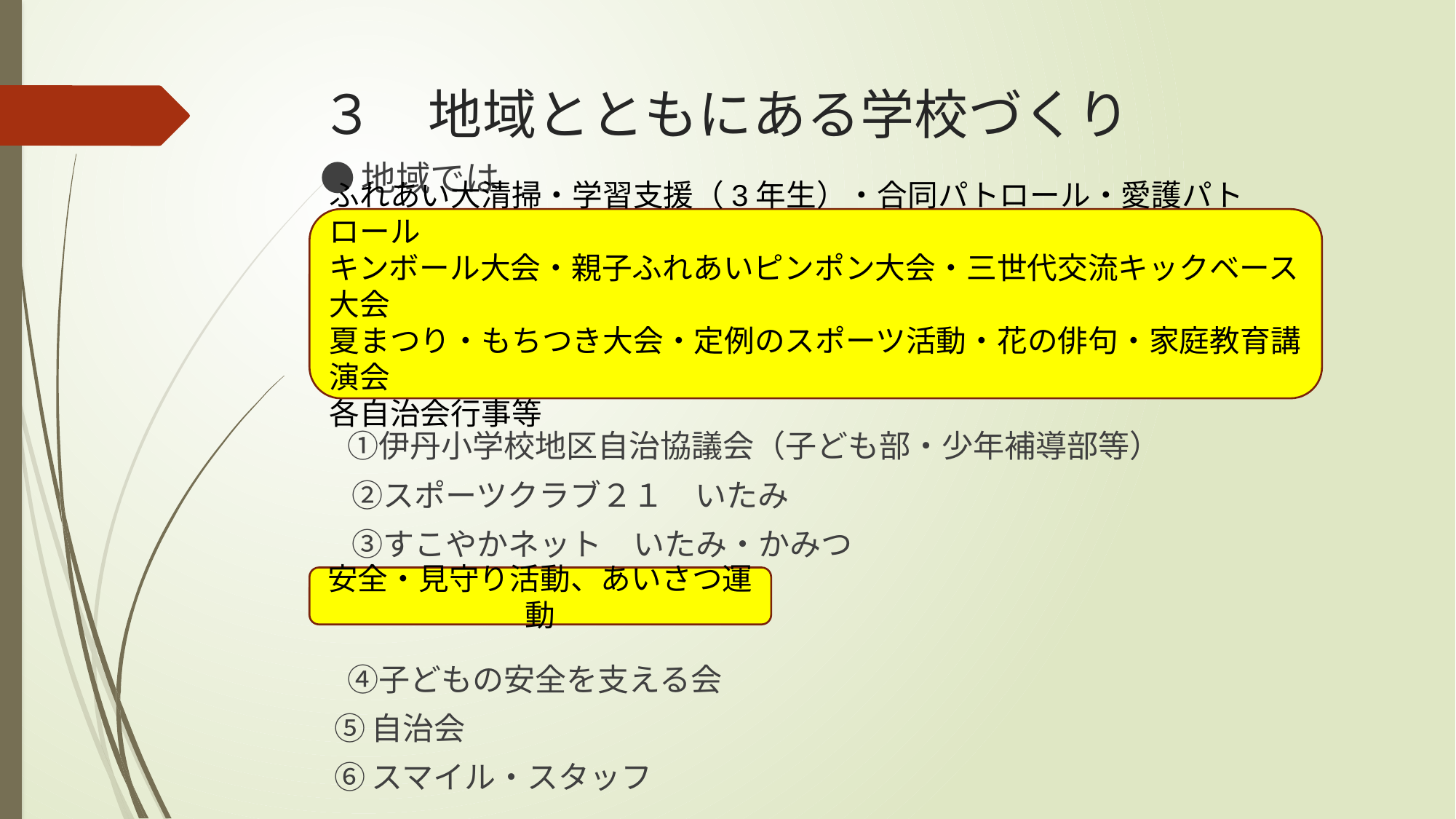

# ３　地域とともにある学校づくり
●地域では

　①伊丹小学校地区自治協議会（子ども部・少年補導部等）
　②スポーツクラブ２１　いたみ
　③すこやかネット　いたみ・かみつ

　④子どもの安全を支える会
  ⑤自治会
  ⑥スマイル・スタッフ
ふれあい大清掃・学習支援（3年生）・合同パトロール・愛護パトロール
キンボール大会・親子ふれあいピンポン大会・三世代交流キックベース大会
夏まつり・もちつき大会・定例のスポーツ活動・花の俳句・家庭教育講演会
各自治会行事等
安全・見守り活動、あいさつ運動